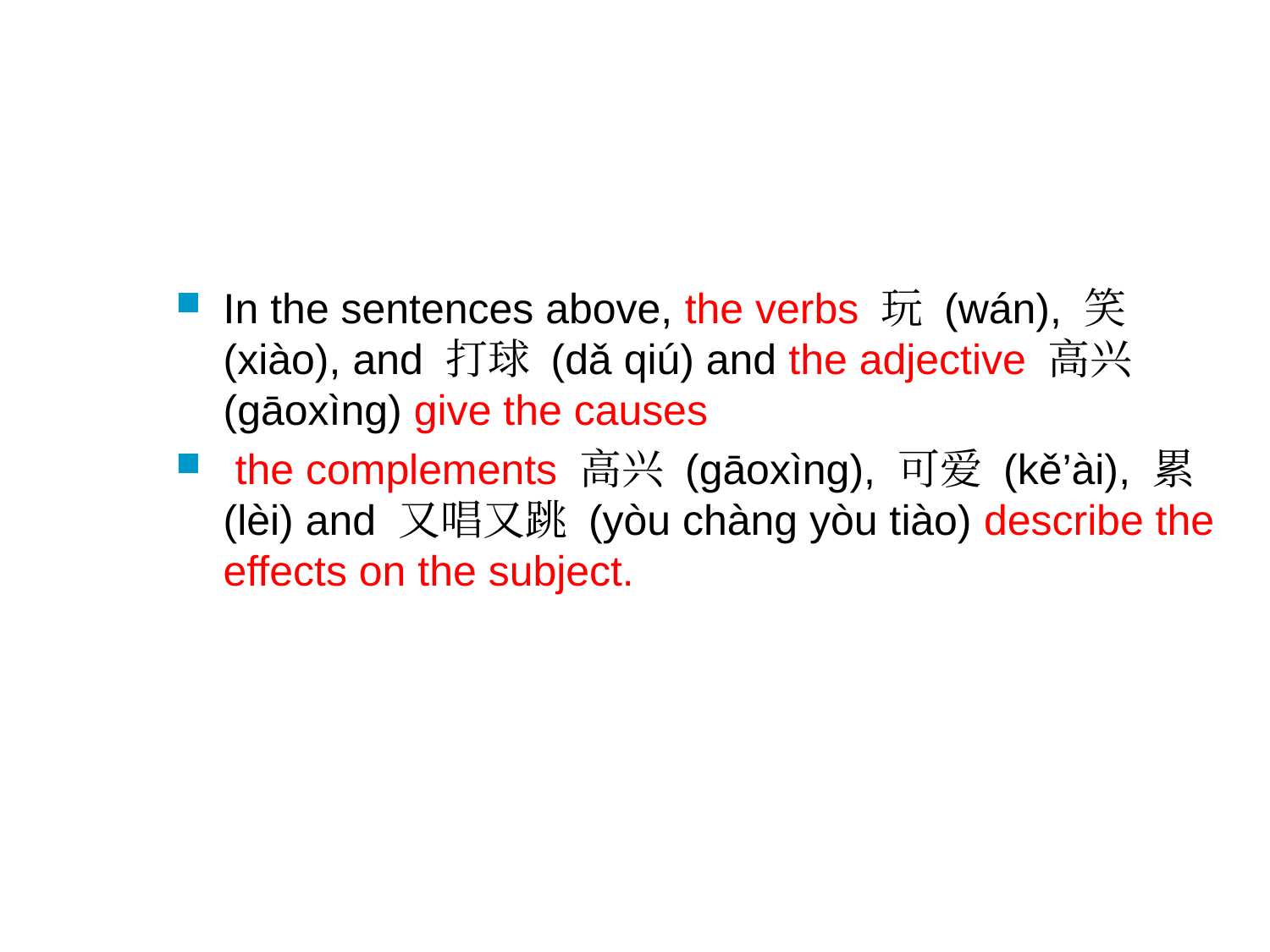

#
In the sentences above, the verbs 玩 (wán), 笑 (xiào), and 打球 (dǎ qiú) and the adjective 高兴 (gāoxìng) give the causes
 the complements 高兴 (gāoxìng), 可爱 (kě’ài), 累 (lèi) and 又唱又跳 (yòu chàng yòu tiào) describe the effects on the subject.